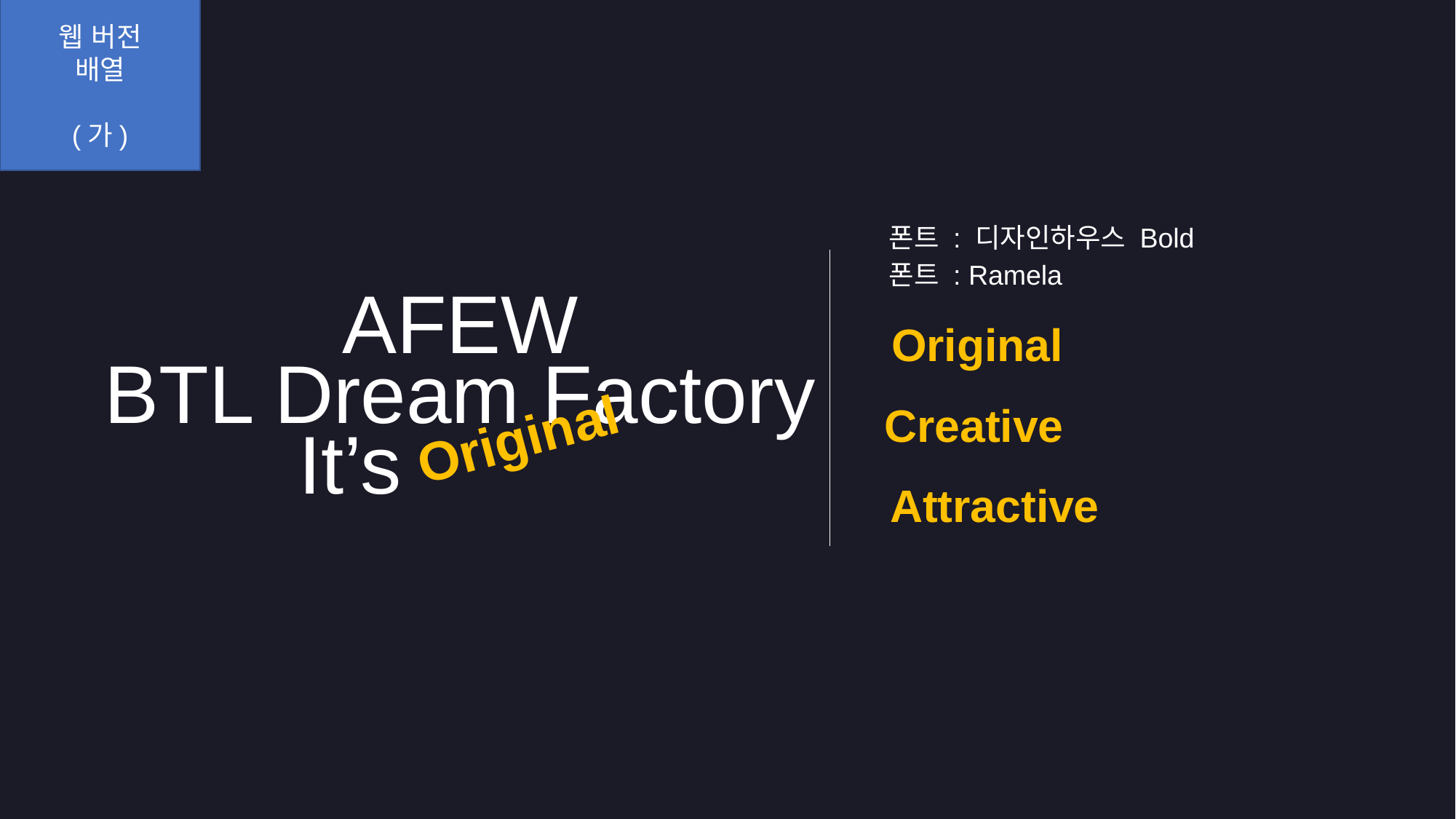

웹 버전
배열

(가)
폰트 : 디자인하우스 Bold
폰트 : Ramela
AFEW
Original
BTL Dream Factory
Creative
Original
It’s
Attractive